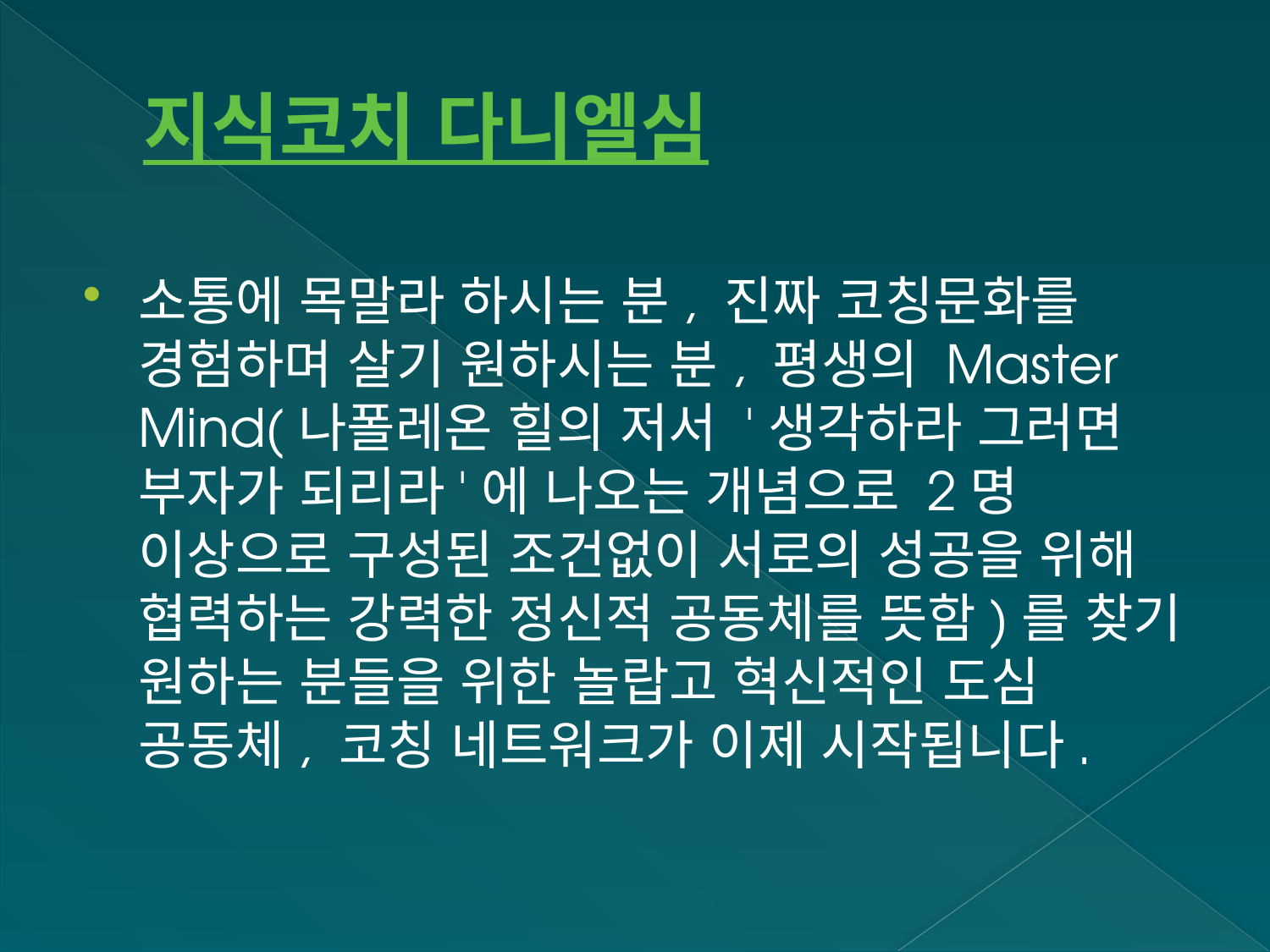

# 지식코치 다니엘심
소통에 목말라 하시는 분, 진짜 코칭문화를 경험하며 살기 원하시는 분, 평생의 Master Mind(나폴레온 힐의 저서 '생각하라 그러면 부자가 되리라'에 나오는 개념으로 2명 이상으로 구성된 조건없이 서로의 성공을 위해 협력하는 강력한 정신적 공동체를 뜻함)를 찾기 원하는 분들을 위한 놀랍고 혁신적인 도심 공동체, 코칭 네트워크가 이제 시작됩니다.